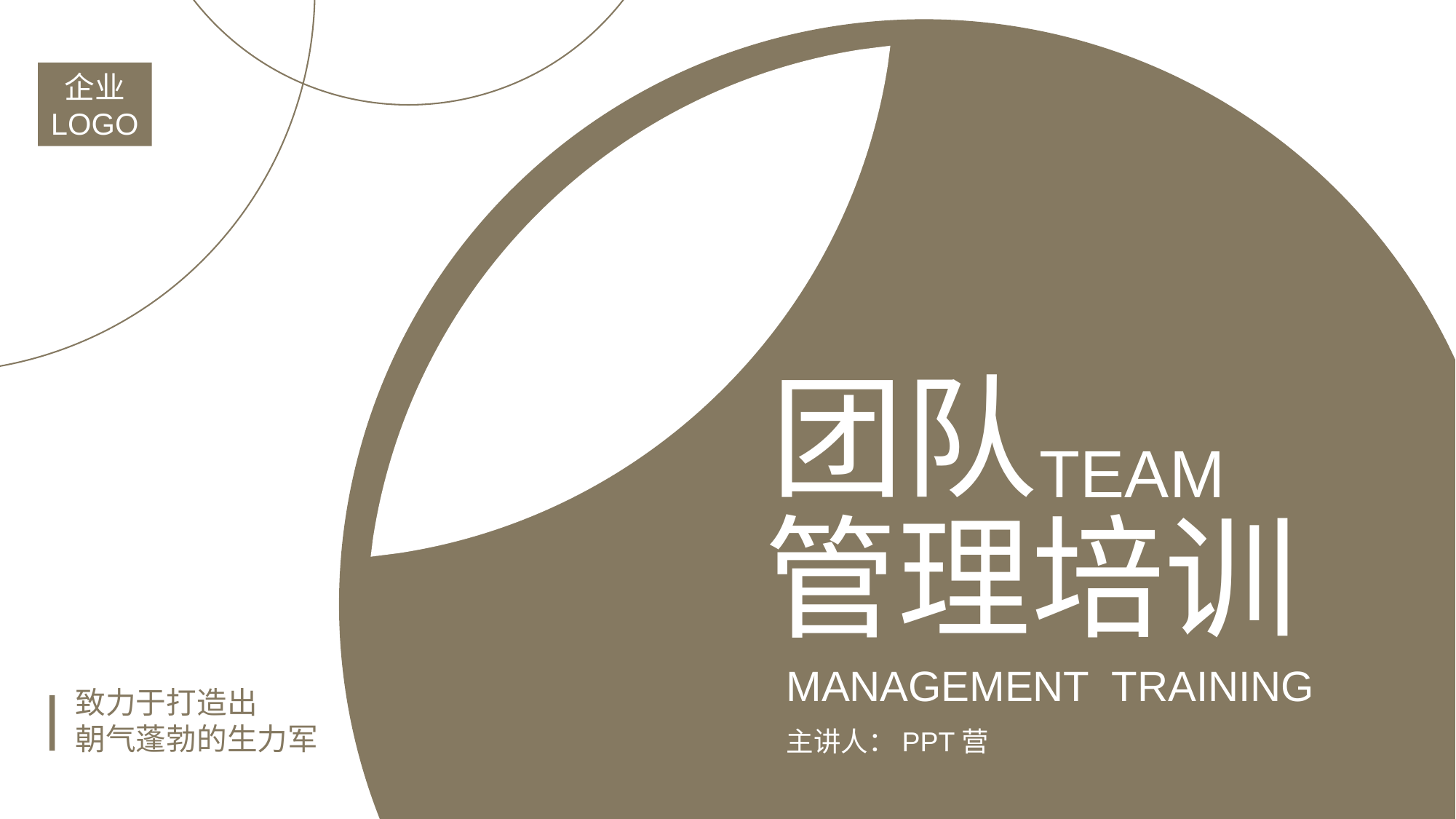

企业
LOGO
团队
TEAM
管理培训
MANAGEMENT  TRAINING
致力于打造出
朝气蓬勃的生力军

主讲人：PPT营